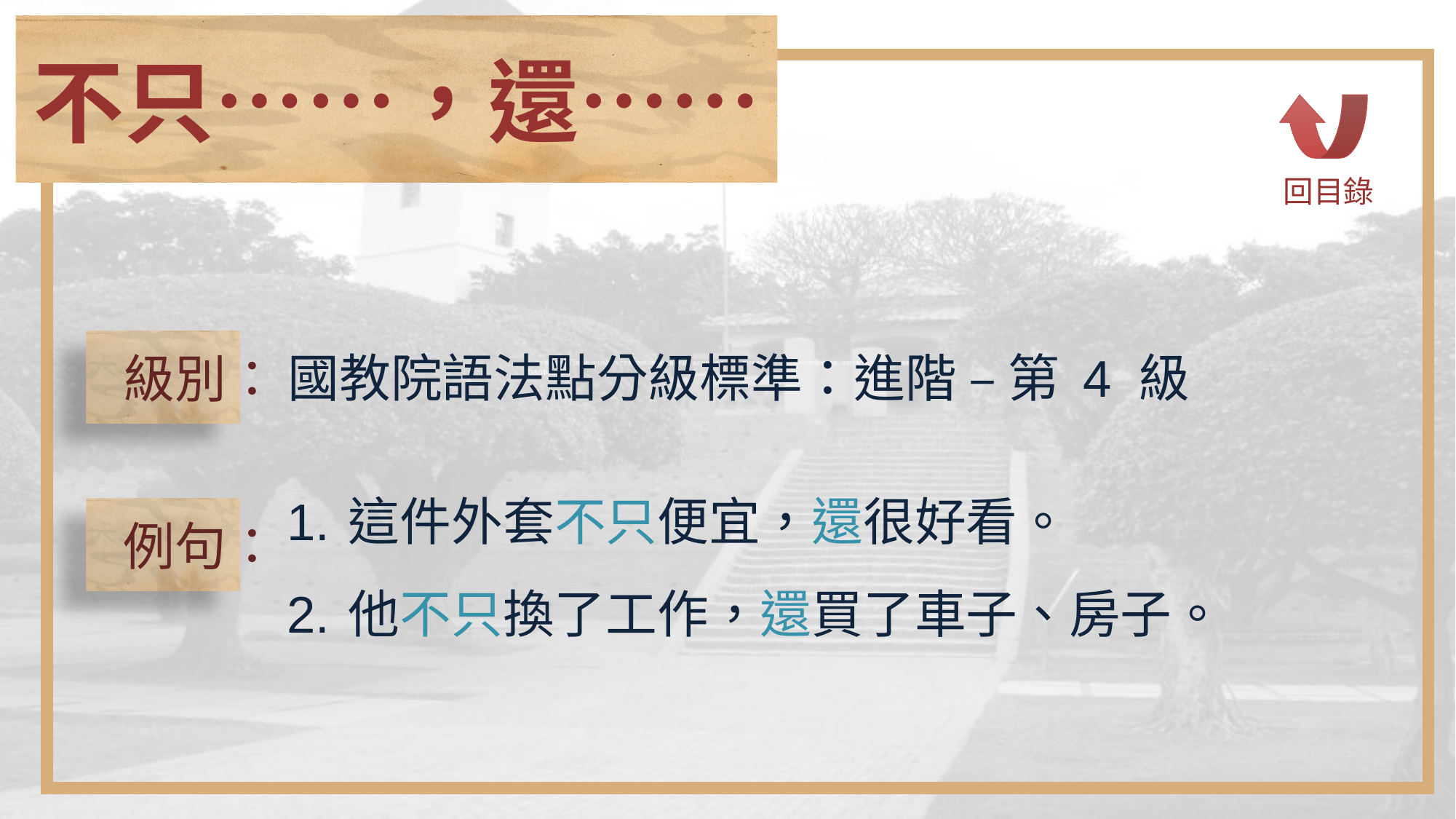

不只……，還……

回目錄
 級別：
國教院語法點分級標準：進階 – 第 4 級
這件外套不只便宜，還很好看。
他不只換了工作，還買了車子、房子。
 例句：